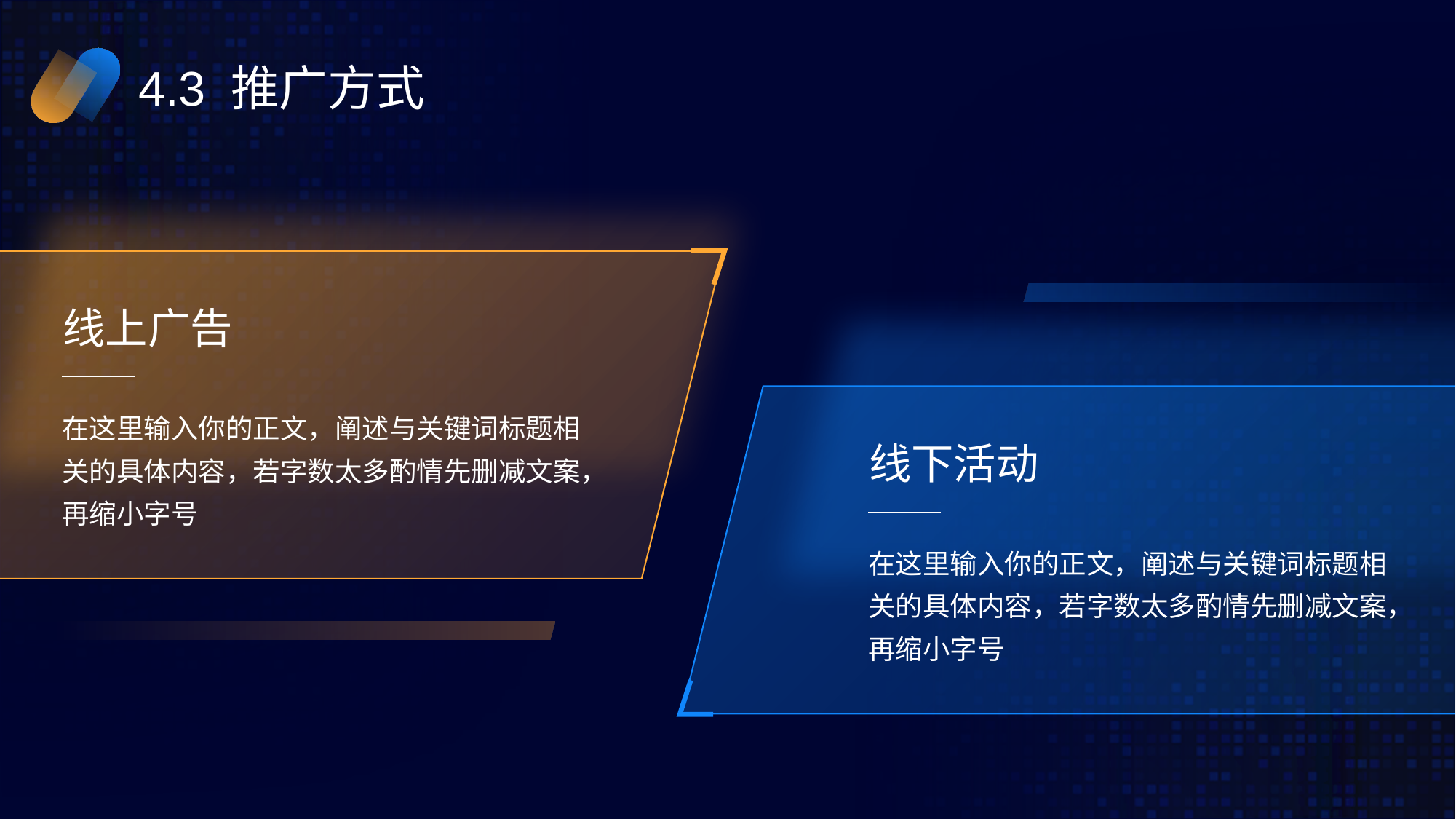

# 4.3 推广方式

线上广告

在这里输入你的正文，阐述与关键词标题相关的具体内容，若字数太多酌情先删减文案，再缩小字号
线下活动
在这里输入你的正文，阐述与关键词标题相关的具体内容，若字数太多酌情先删减文案，再缩小字号